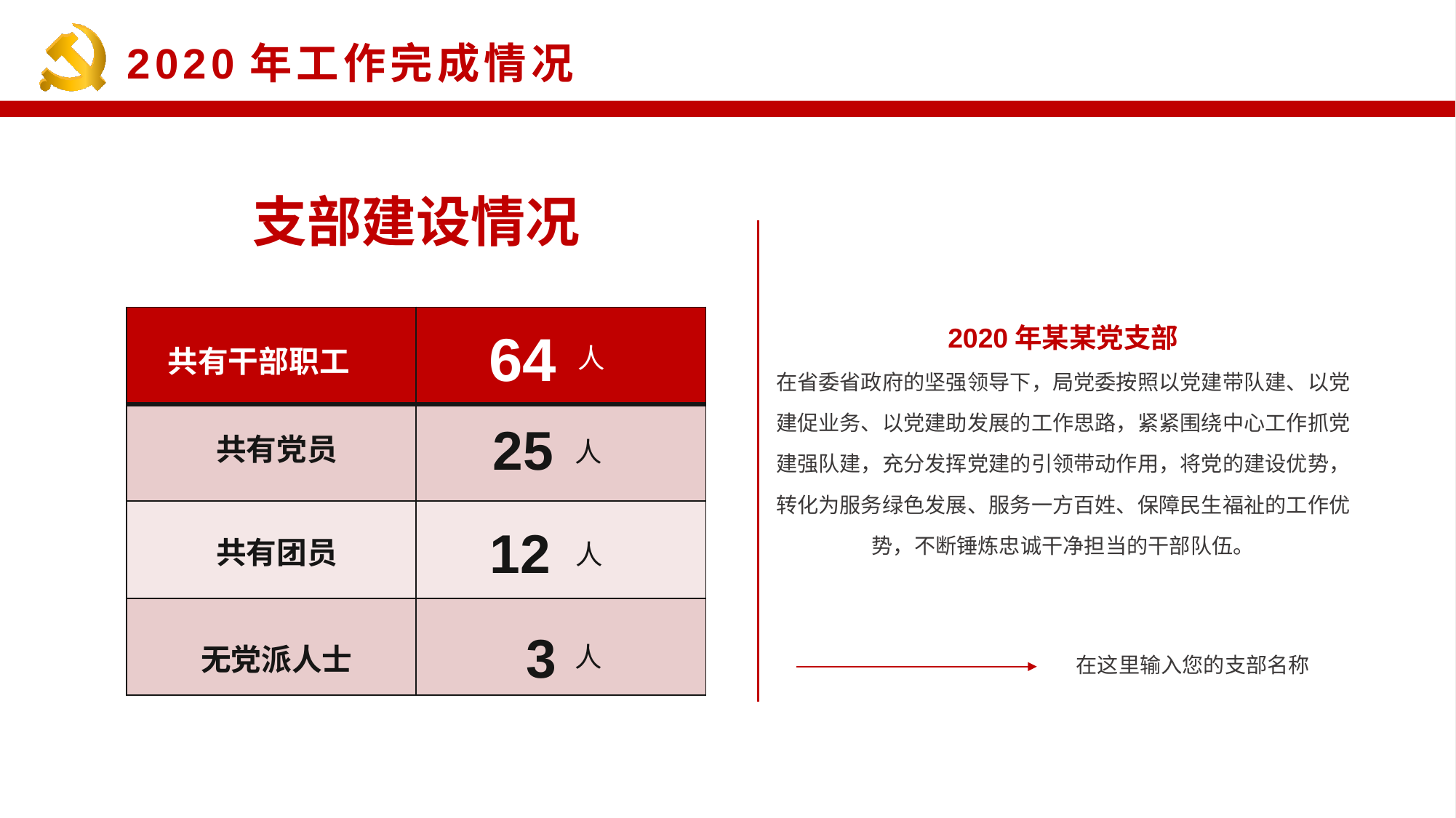

支部建设情况
2020年某某党支部
在省委省政府的坚强领导下，局党委按照以党建带队建、以党建促业务、以党建助发展的工作思路，紧紧围绕中心工作抓党建强队建，充分发挥党建的引领带动作用，将党的建设优势，转化为服务绿色发展、服务一方百姓、保障民生福祉的工作优势，不断锤炼忠诚干净担当的干部队伍。
|  |  |
| --- | --- |
|  |  |
|  |  |
|  |  |
64
人
共有干部职工
25
人
共有党员
12
人
共有团员
3
人
无党派人士
在这里输入您的支部名称